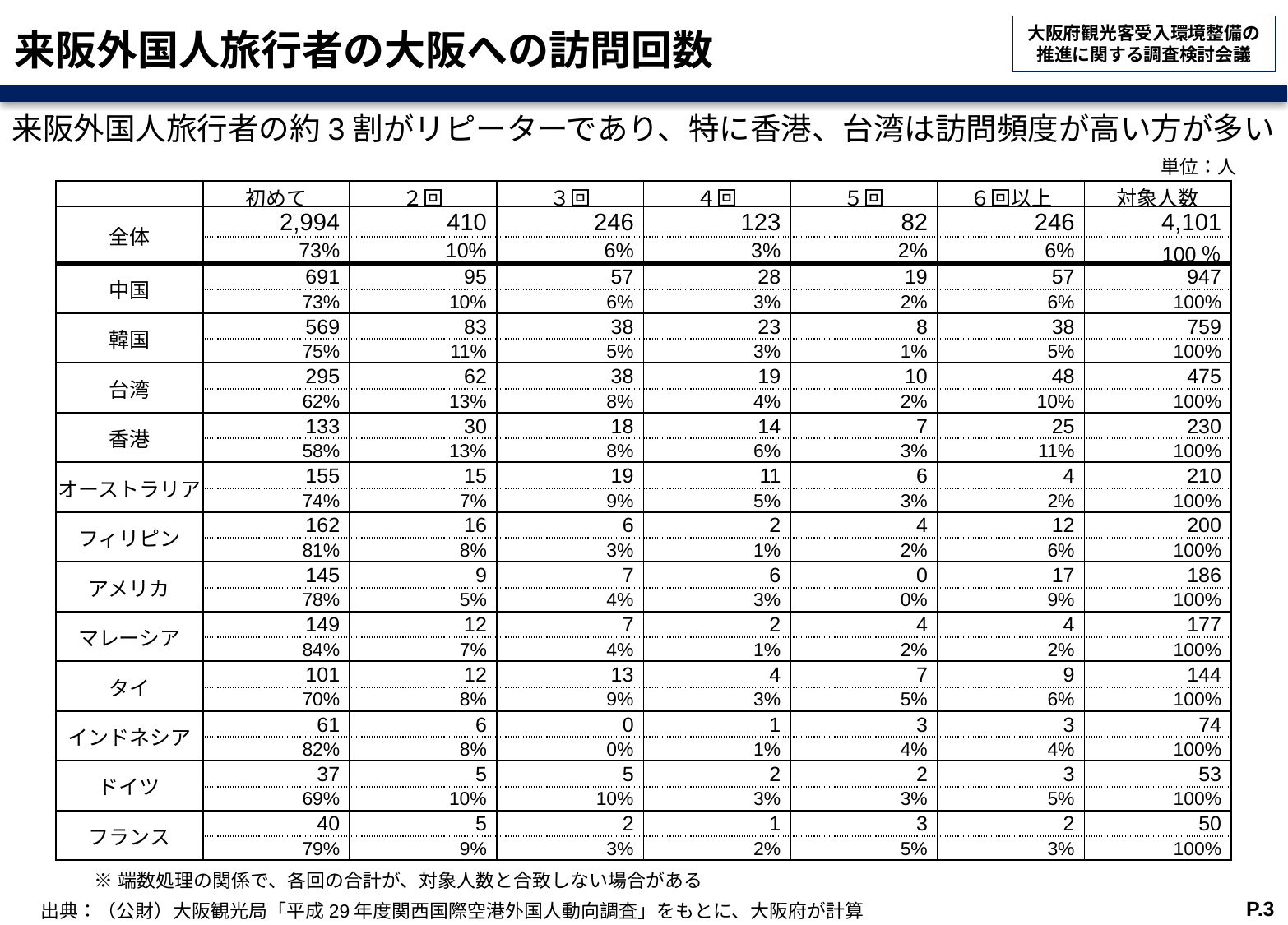

# 来阪外国人旅行者の大阪への訪問回数
来阪外国人旅行者の約3割がリピーターであり、特に香港、台湾は訪問頻度が高い方が多い
単位：人
|  | 初めて | ２回 | ３回 | ４回 | ５回 | ６回以上 | 対象人数 |
| --- | --- | --- | --- | --- | --- | --- | --- |
| 全体 | 2,994 | 410 | 246 | 123 | 82 | 246 | 4,101 |
|  | 73% | 10% | 6% | 3% | 2% | 6% | 100％ |
| 中国 | 691 | 95 | 57 | 28 | 19 | 57 | 947 |
|  | 73% | 10% | 6% | 3% | 2% | 6% | 100% |
| 韓国 | 569 | 83 | 38 | 23 | 8 | 38 | 759 |
|  | 75% | 11% | 5% | 3% | 1% | 5% | 100% |
| 台湾 | 295 | 62 | 38 | 19 | 10 | 48 | 475 |
|  | 62% | 13% | 8% | 4% | 2% | 10% | 100% |
| 香港 | 133 | 30 | 18 | 14 | 7 | 25 | 230 |
|  | 58% | 13% | 8% | 6% | 3% | 11% | 100% |
| オーストラリア | 155 | 15 | 19 | 11 | 6 | 4 | 210 |
|  | 74% | 7% | 9% | 5% | 3% | 2% | 100% |
| フィリピン | 162 | 16 | 6 | 2 | 4 | 12 | 200 |
|  | 81% | 8% | 3% | 1% | 2% | 6% | 100% |
| アメリカ | 145 | 9 | 7 | 6 | 0 | 17 | 186 |
|  | 78% | 5% | 4% | 3% | 0% | 9% | 100% |
| マレーシア | 149 | 12 | 7 | 2 | 4 | 4 | 177 |
|  | 84% | 7% | 4% | 1% | 2% | 2% | 100% |
| タイ | 101 | 12 | 13 | 4 | 7 | 9 | 144 |
|  | 70% | 8% | 9% | 3% | 5% | 6% | 100% |
| インドネシア | 61 | 6 | 0 | 1 | 3 | 3 | 74 |
|  | 82% | 8% | 0% | 1% | 4% | 4% | 100% |
| ドイツ | 37 | 5 | 5 | 2 | 2 | 3 | 53 |
|  | 69% | 10% | 10% | 3% | 3% | 5% | 100% |
| フランス | 40 | 5 | 2 | 1 | 3 | 2 | 50 |
|  | 79% | 9% | 3% | 2% | 5% | 3% | 100% |
 ※端数処理の関係で、各回の合計が、対象人数と合致しない場合がある
P.3
 出典：（公財）大阪観光局「平成29年度関西国際空港外国人動向調査」をもとに、大阪府が計算